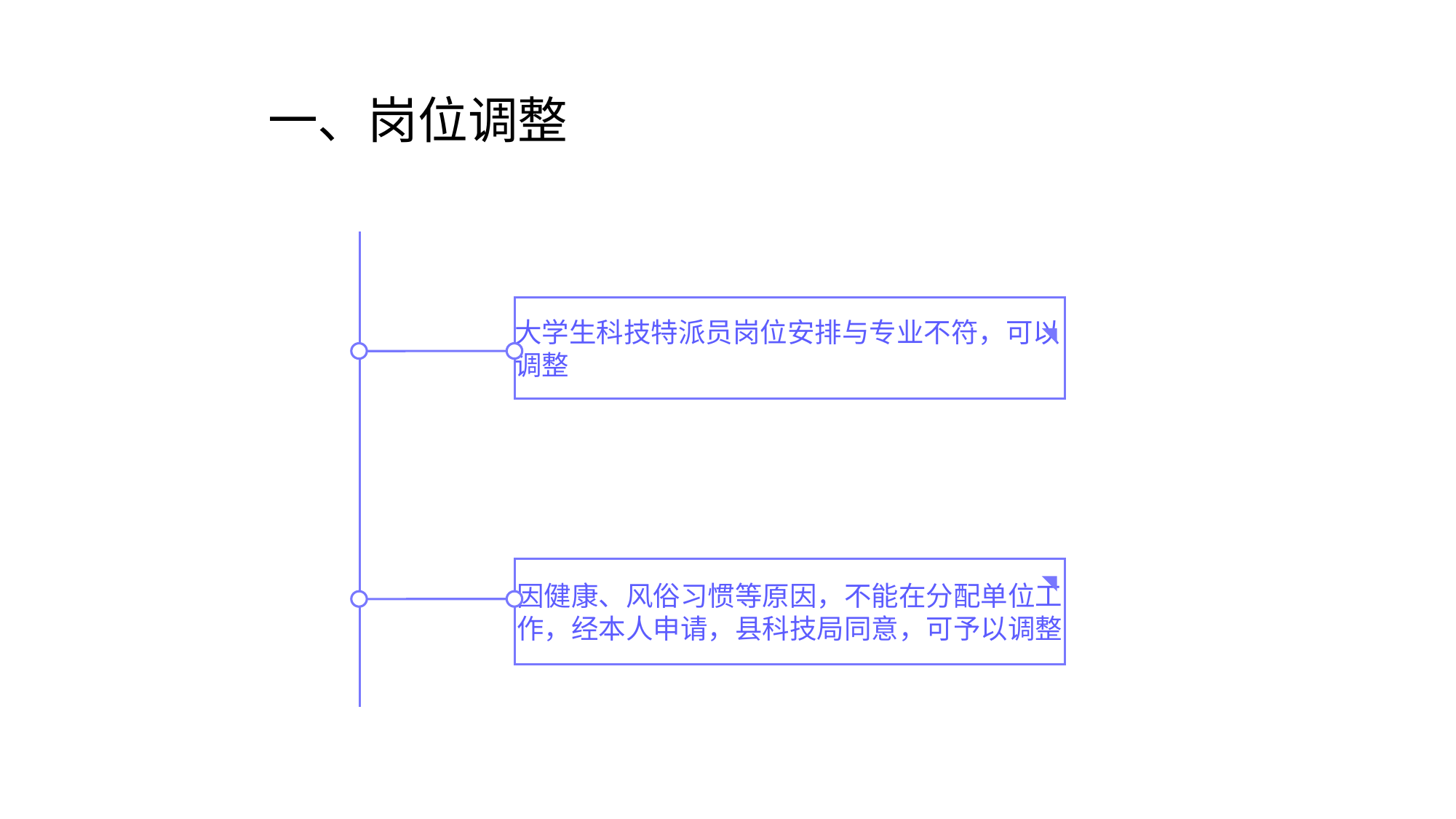

# 一、岗位调整

大学生科技特派员岗位安排与专业不符，可以调整

因健康、风俗习惯等原因，不能在分配单位工作，经本人申请，县科技局同意，可予以调整